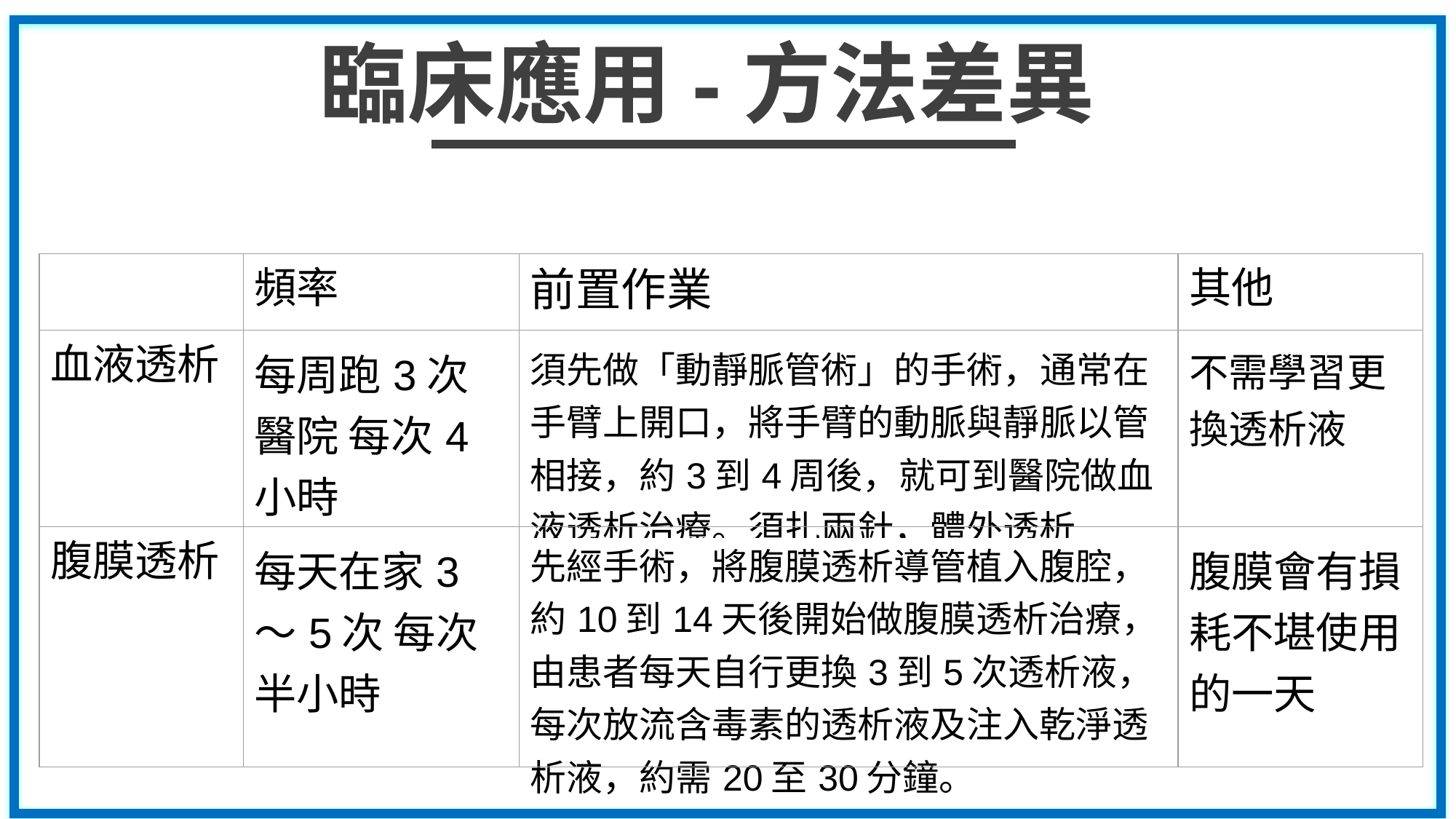

臨床應用-方法差異
|  | 頻率 | 前置作業 | 其他 |
| --- | --- | --- | --- |
| 血液透析 | 每周跑3次醫院 每次4小時 | 須先做「動靜脈管術」的手術，通常在手臂上開口，將手臂的動脈與靜脈以管相接，約3到4周後，就可到醫院做血液透析治療。須扎兩針，體外透析 | 不需學習更換透析液 |
| 腹膜透析 | 每天在家3～5次 每次半小時 | 先經手術，將腹膜透析導管植入腹腔，約10到14天後開始做腹膜透析治療，由患者每天自行更換3到5次透析液，每次放流含毒素的透析液及注入乾淨透析液，約需20至30分鐘。 | 腹膜會有損耗不堪使用的一天 |